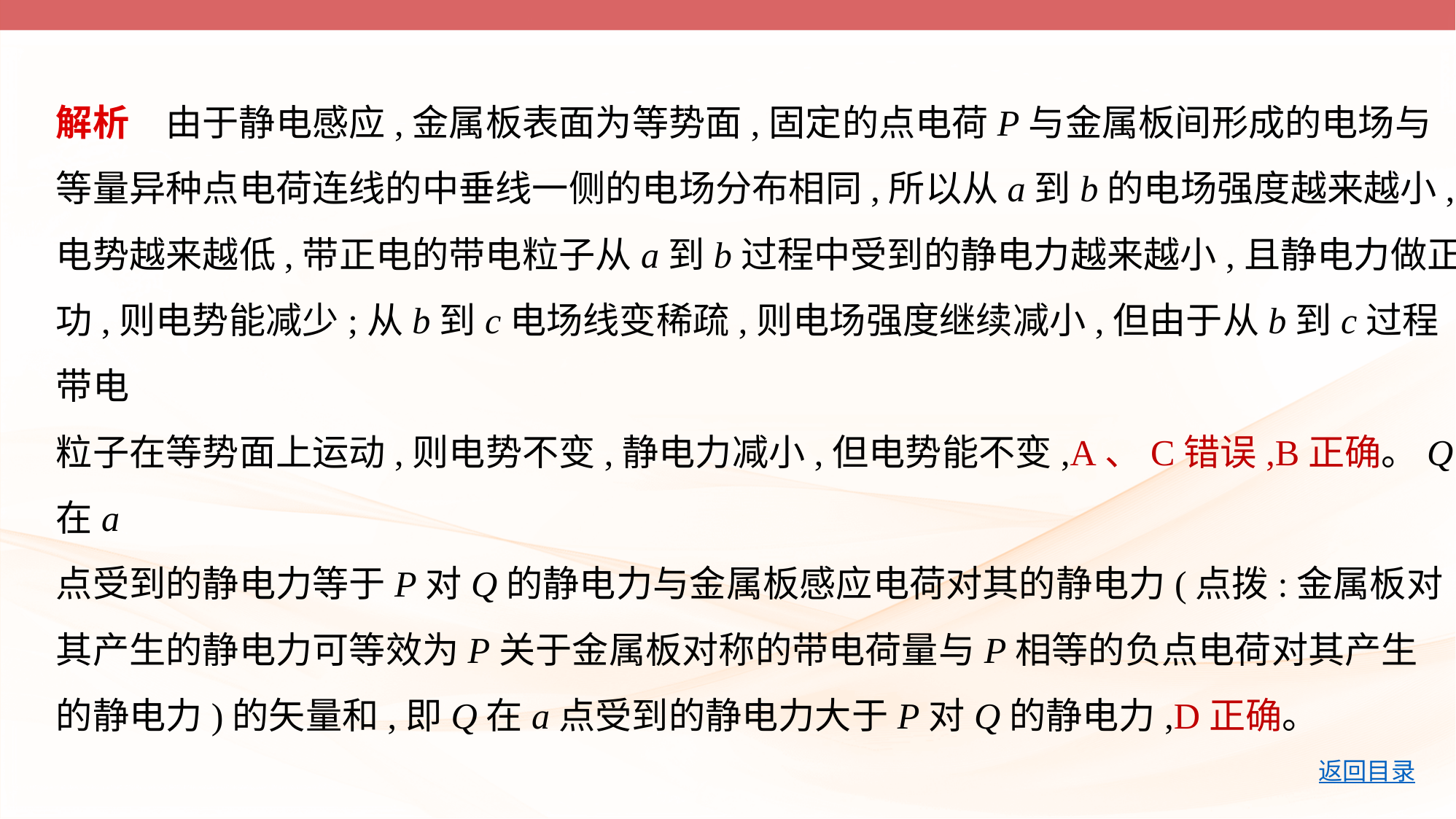

解析　由于静电感应,金属板表面为等势面,固定的点电荷P与金属板间形成的电场与
等量异种点电荷连线的中垂线一侧的电场分布相同,所以从a到b的电场强度越来越小,
电势越来越低,带正电的带电粒子从a到b过程中受到的静电力越来越小,且静电力做正
功,则电势能减少;从b到c电场线变稀疏,则电场强度继续减小,但由于从b到c过程带电
粒子在等势面上运动,则电势不变,静电力减小,但电势能不变,A、C错误,B正确。Q在a
点受到的静电力等于P对Q的静电力与金属板感应电荷对其的静电力(点拨:金属板对
其产生的静电力可等效为P关于金属板对称的带电荷量与P相等的负点电荷对其产生
的静电力)的矢量和,即Q在a点受到的静电力大于P对Q的静电力,D正确。